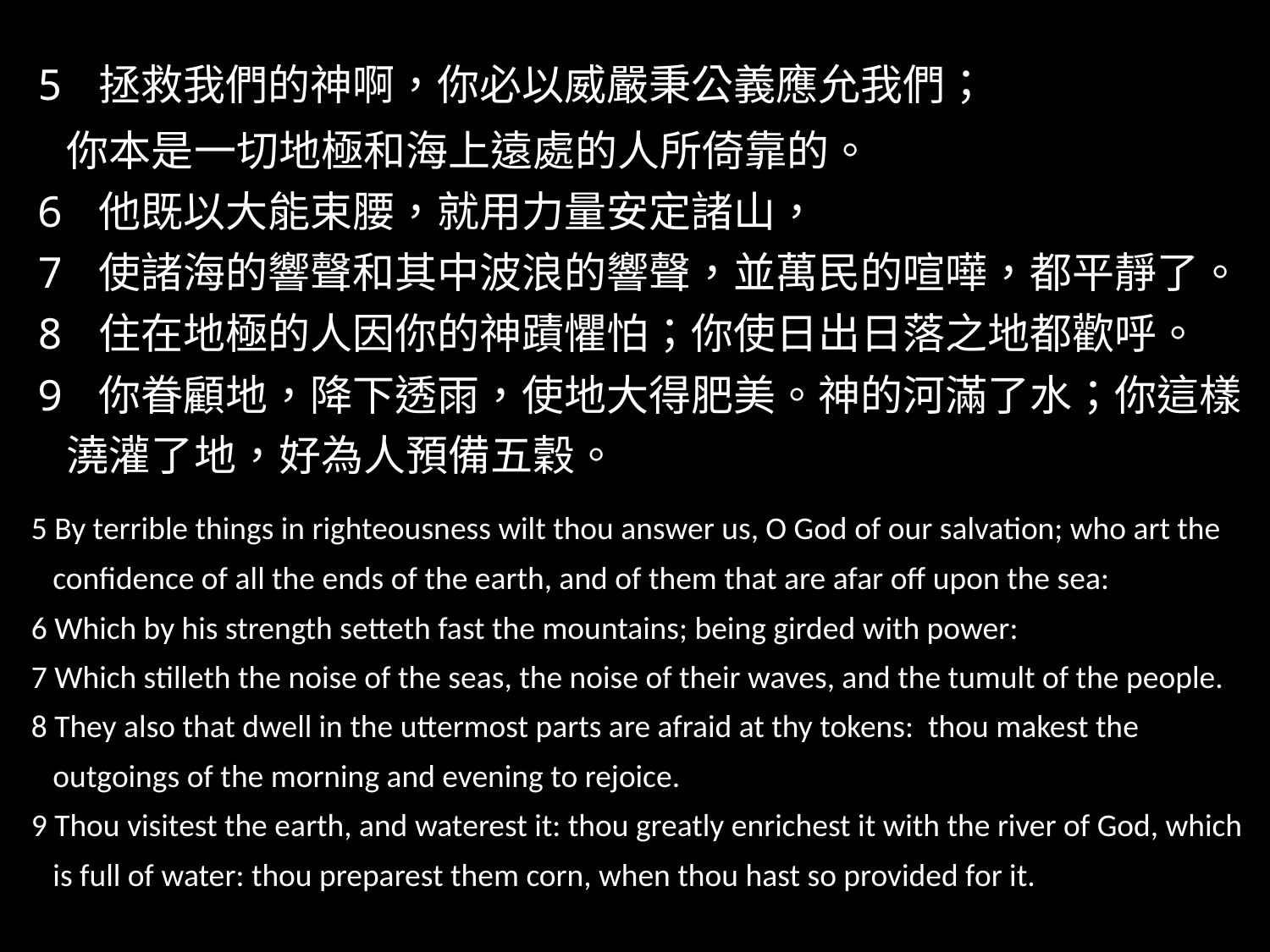

‪‪5 拯救我們的神啊，你必以威嚴秉公義應允我們；
  你本是一切地極和海上遠處的人所倚靠的。
6 他既以大能束腰，就用力量安定諸山，
7 使諸海的響聲和其中波浪的響聲，並萬民的喧嘩，都平靜了。
8 住在地極的人因你的神蹟懼怕；你使日出日落之地都歡呼。
‪‪9 你眷顧地，降下透雨，使地大得肥美。神的河滿了水；你這樣
  澆灌了地，好為人預備五穀。
‪5 By terrible things in righteousness wilt thou answer us, O God of our salvation; who art the
   confidence of all the ends of the earth, and of them that are afar off upon the sea:
6 Which by his strength setteth fast the mountains; being girded with power:
7 Which stilleth the noise of the seas, the noise of their waves, and the tumult of the people.
8 They also that dwell in the uttermost parts are afraid at thy tokens:  thou makest the
   outgoings of the morning and evening to rejoice.
‪9 Thou visitest the earth, and waterest it: thou greatly enrichest it with the river of God, which
   is full of water: thou preparest them corn, when thou hast so provided for it.